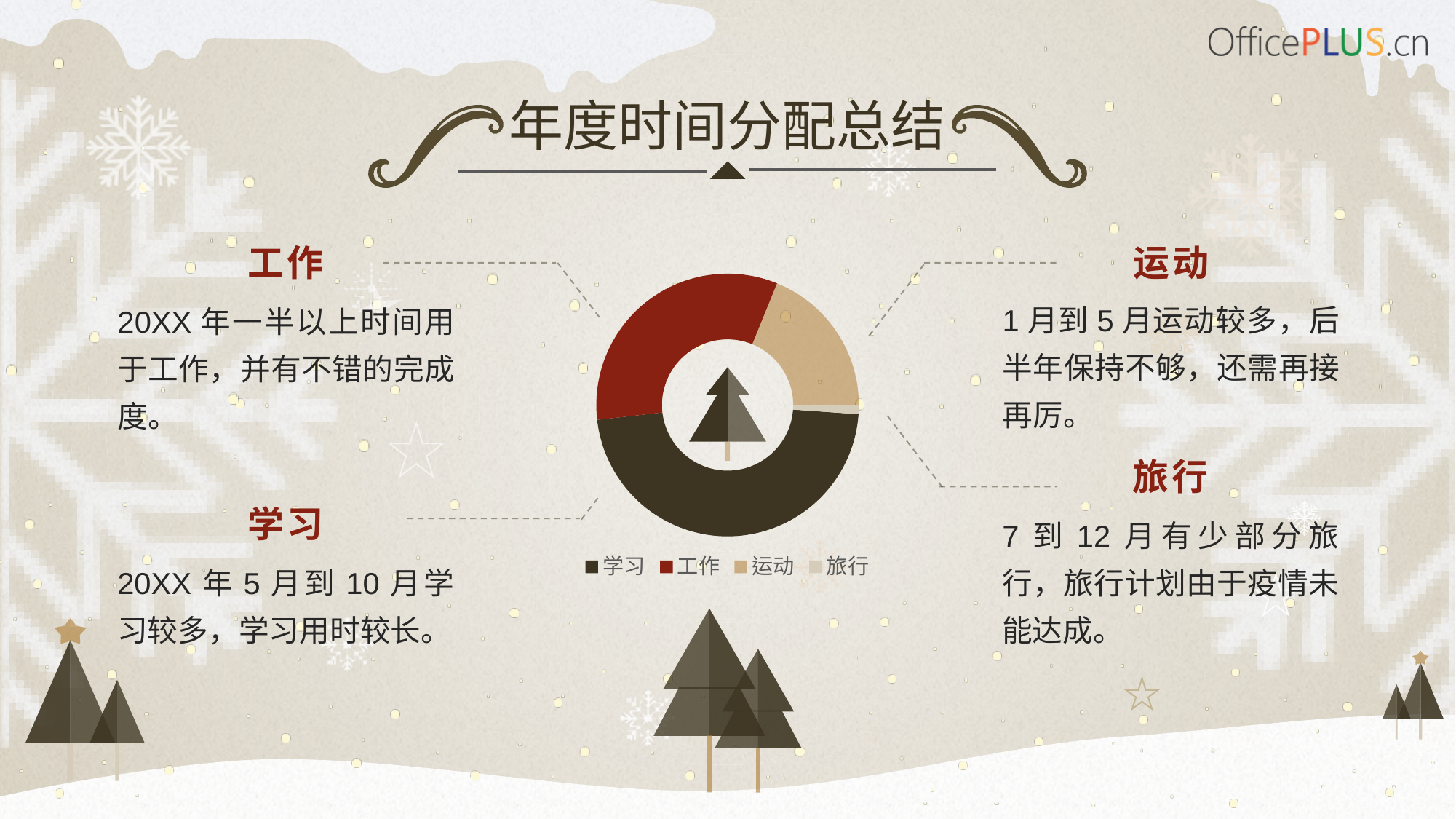

年度时间分配总结

工作
20XX年一半以上时间用于工作，并有不错的完成度。
运动
1月到5月运动较多，后半年保持不够，还需再接再厉。

### Chart

| Category | 占比 |
|---|---|
| 学习 | 50.0 |
| 工作 | 35.0 |
| 运动 | 20.0 |
| 旅行 | 1.2 |

旅行
7到12月有少部分旅行，旅行计划由于疫情未能达成。
学习
20XX年5月到10月学习较多，学习用时较长。